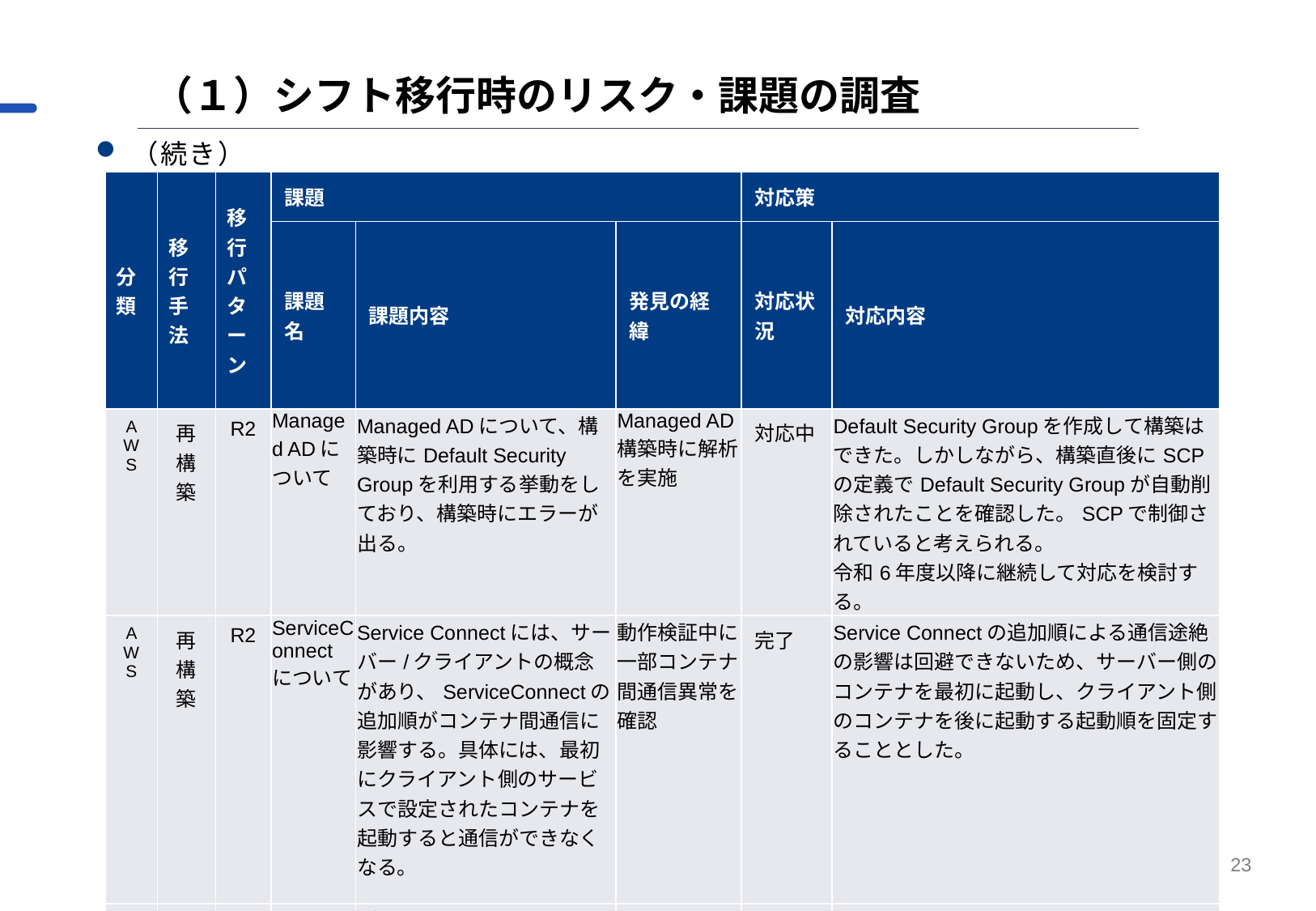

（１）シフト移行時のリスク・課題の調査
（続き）
| 分類 | 移行手法 | 移行 パターン | 課題 |  |  | 対応策 |  |
| --- | --- | --- | --- | --- | --- | --- | --- |
|  |  |  | 課題名 | 課題内容 | 発見の経緯 | 対応状況 | 対応内容 |
| AWS | 再構築 | R2 | Managed ADについて | Managed ADについて、構築時にDefault Security Groupを利用する挙動をしており、構築時にエラーが出る。 | Managed AD構築時に解析を実施 | 対応中 | Default Security Groupを作成して構築はできた。しかしながら、構築直後にSCPの定義でDefault Security Groupが自動削除されたことを確認した。SCPで制御されていると考えられる。 令和6年度以降に継続して対応を検討する。 |
| AWS | 再構築 | R2 | ServiceConnectについて | Service Connectには、サーバー/クライアントの概念があり、ServiceConnectの追加順がコンテナ間通信に影響する。具体には、最初にクライアント側のサービスで設定されたコンテナを起動すると通信ができなくなる。 | 動作検証中に一部コンテナ間通信異常を確認 | 完了 | Service Connectの追加順による通信途絶の影響は回避できないため、サーバー側のコンテナを最初に起動し、クライアント側のコンテナを後に起動する起動順を固定することとした。 |
| AWS | 再構築 | R2 | バッチ処理レスポンスの予想外の高速化 | データベースをOracleからPostgreSQLに変更したため、処理が遅くなる想定であったが、処理が高速化した。 | バッチ処理レスポンス検証より | 完了 | ダッシュボードで処理中の空きメモリやIOスループットなどを確認し、OracleとPostgreSQLのデータベースの性質の差によるものであることがわかった。 |
23